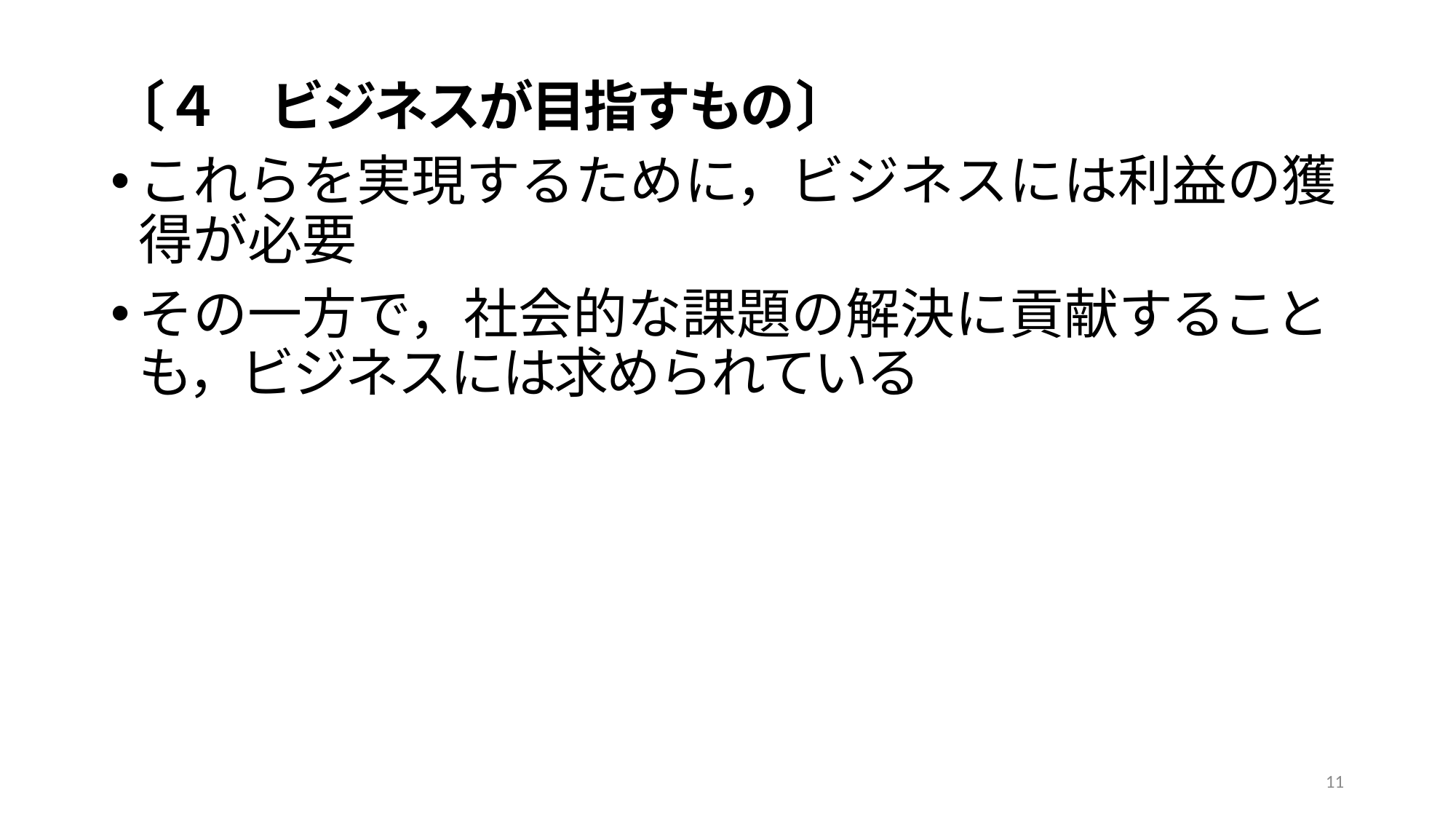

〔４　ビジネスが目指すもの〕
これらを実現するために，ビジネスには利益の獲得が必要
その一方で，社会的な課題の解決に貢献することも，ビジネスには求められている
11